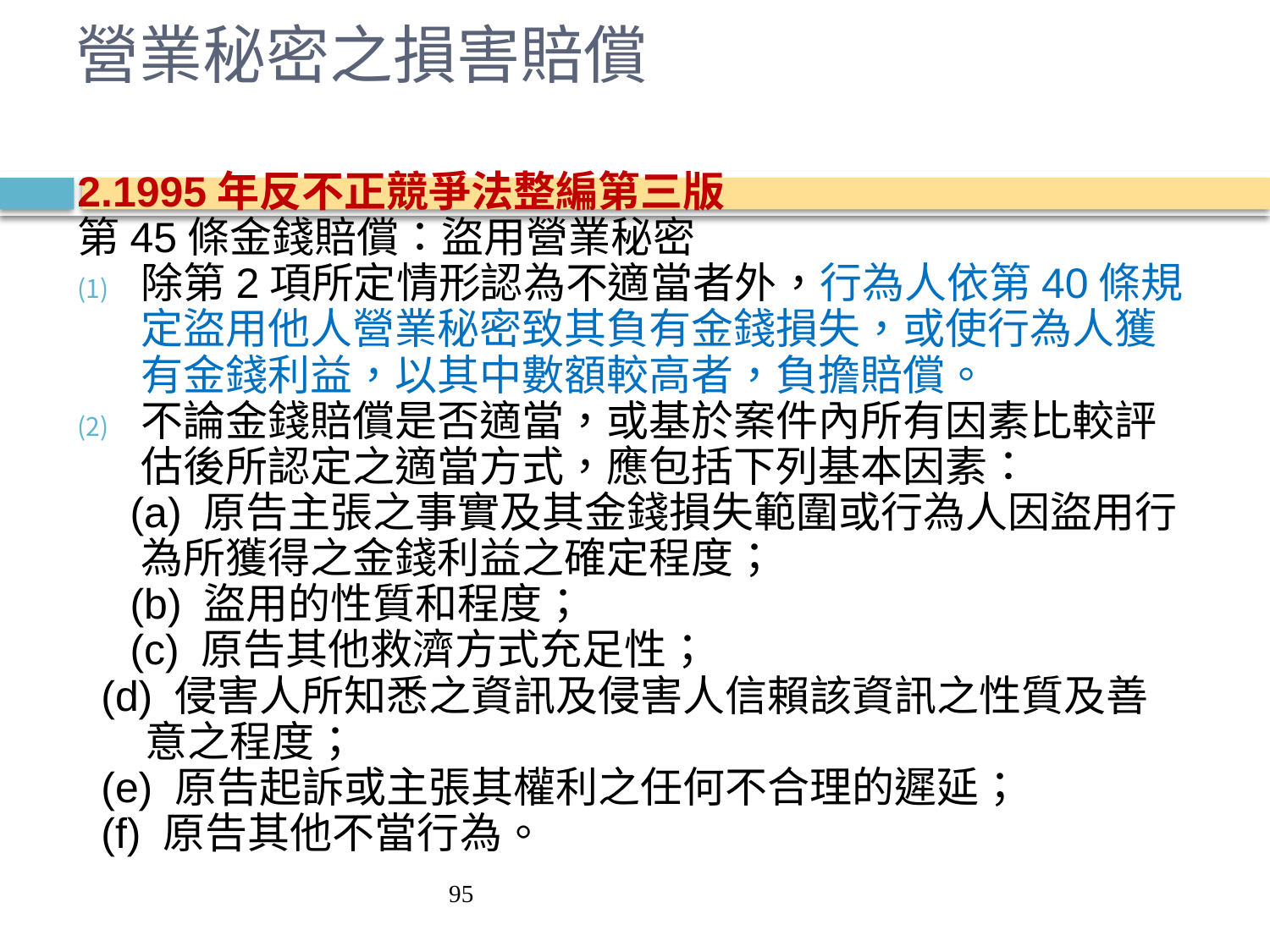

# 營業秘密之損害賠償
2.1995年反不正競爭法整編第三版
第45條金錢賠償：盜用營業秘密
除第2項所定情形認為不適當者外，行為人依第40條規定盜用他人營業秘密致其負有金錢損失，或使行為人獲有金錢利益，以其中數額較高者，負擔賠償。
不論金錢賠償是否適當，或基於案件內所有因素比較評估後所認定之適當方式，應包括下列基本因素：
　(a) 原告主張之事實及其金錢損失範圍或行為人因盜用行為所獲得之金錢利益之確定程度；
　(b) 盜用的性質和程度；
　(c) 原告其他救濟方式充足性；
  (d) 侵害人所知悉之資訊及侵害人信賴該資訊之性質及善
      意之程度；
  (e) 原告起訴或主張其權利之任何不合理的遲延；
  (f) 原告其他不當行為。

95